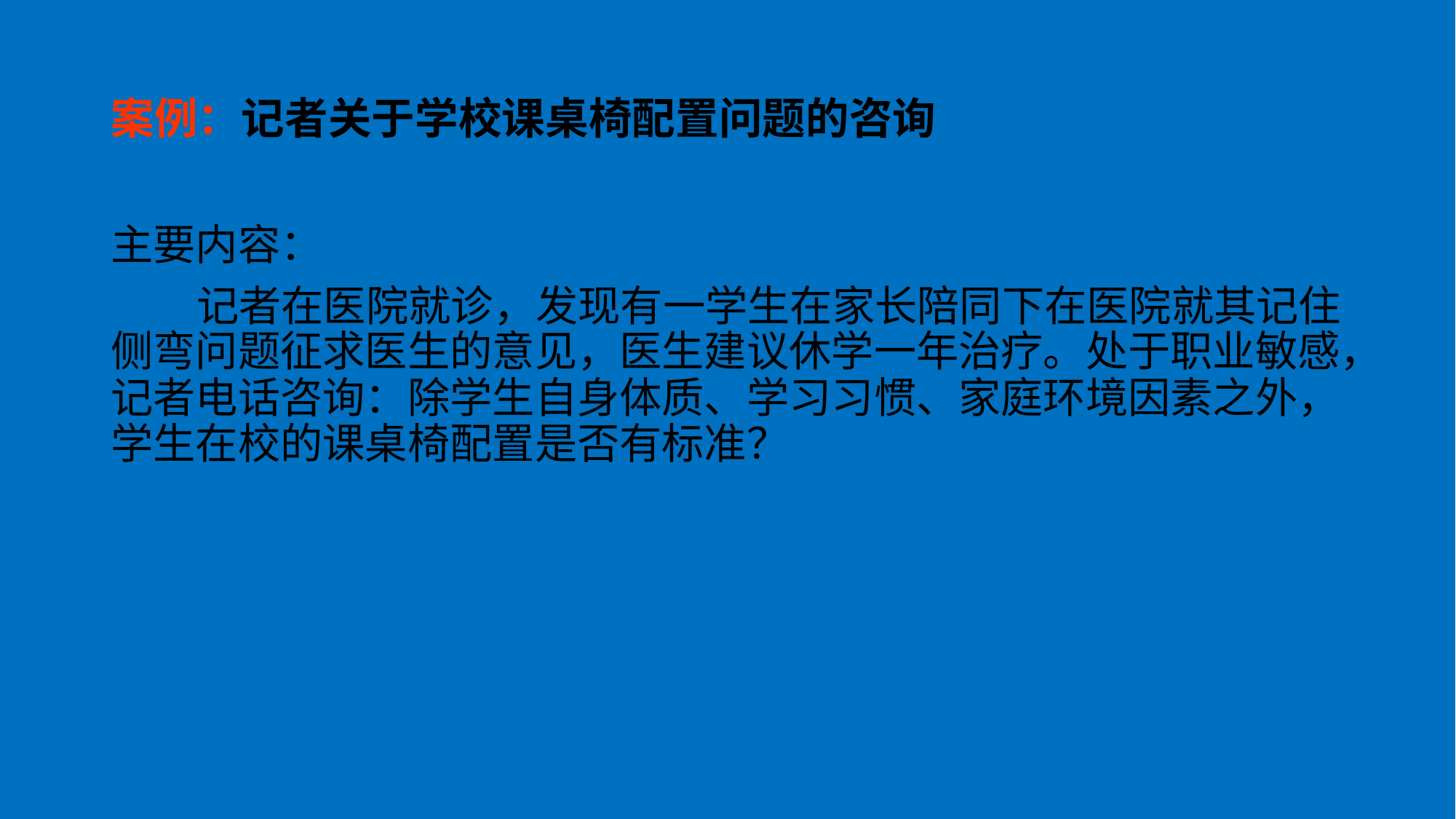

# 案例：记者关于学校课桌椅配置问题的咨询
主要内容：
        记者在医院就诊，发现有一学生在家长陪同下在医院就其记住侧弯问题征求医生的意见，医生建议休学一年治疗。处于职业敏感，记者电话咨询：除学生自身体质、学习习惯、家庭环境因素之外，学生在校的课桌椅配置是否有标准？